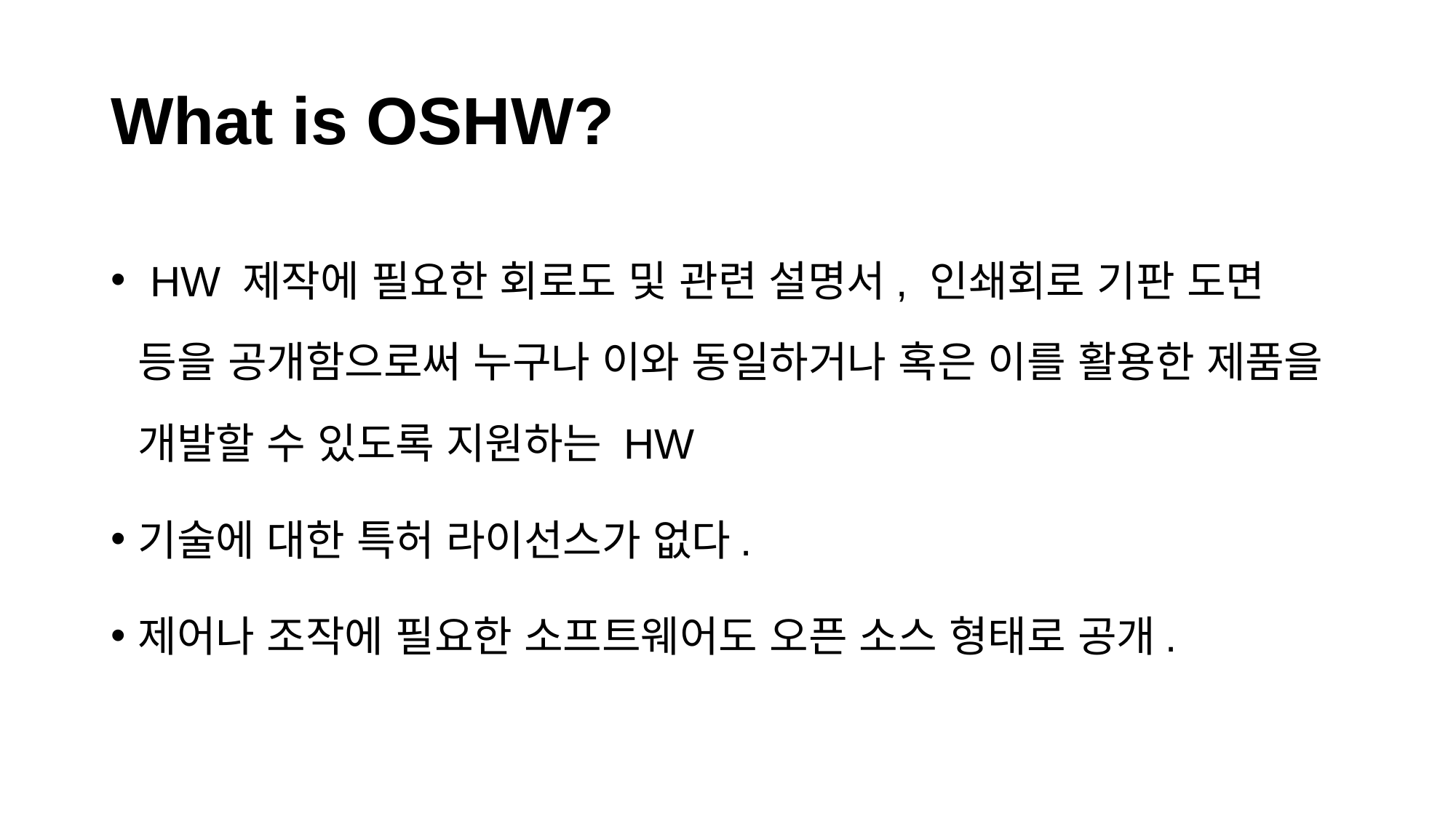

# What is OSHW?
 HW 제작에 필요한 회로도 및 관련 설명서, 인쇄회로 기판 도면 등을 공개함으로써 누구나 이와 동일하거나 혹은 이를 활용한 제품을 개발할 수 있도록 지원하는 HW
기술에 대한 특허 라이선스가 없다.
제어나 조작에 필요한 소프트웨어도 오픈 소스 형태로 공개.